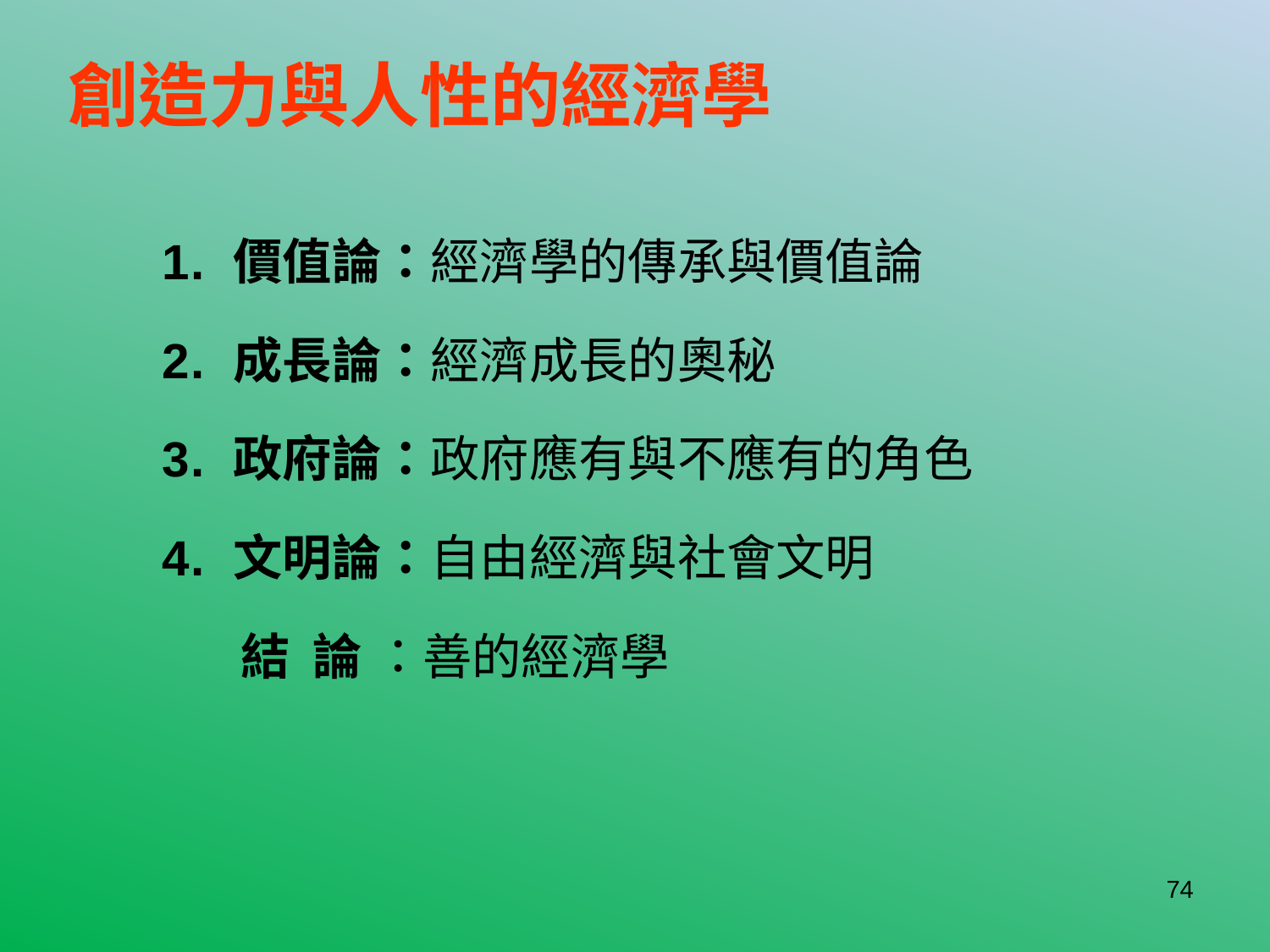

# 創造力與人性的經濟學
價值論：經濟學的傳承與價值論
成長論：經濟成長的奧秘
政府論：政府應有與不應有的角色
文明論：自由經濟與社會文明
      結  論 ：善的經濟學
74